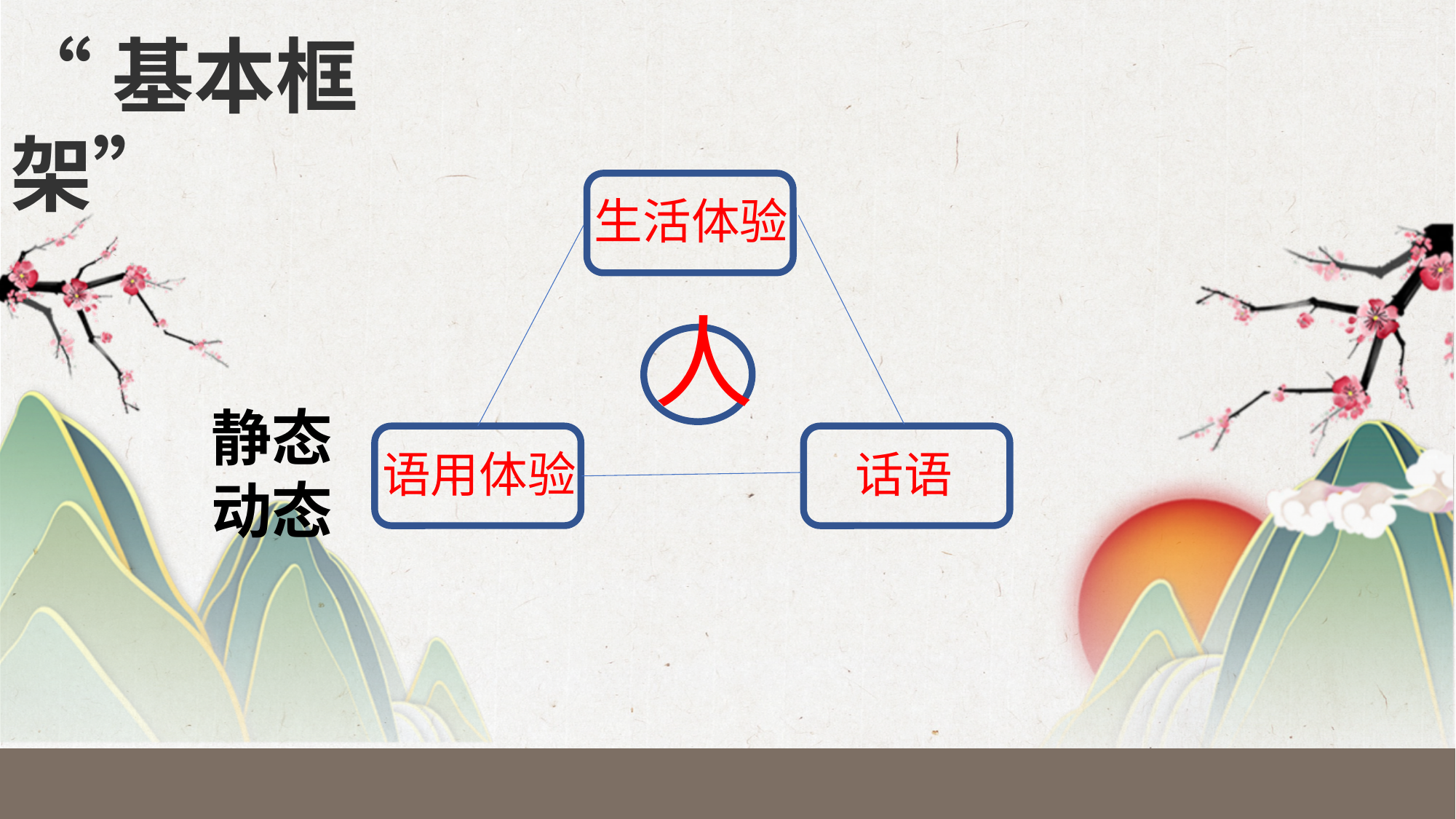

“基本框架”

生活体验
   人

静态
动态

语用体验
   话语